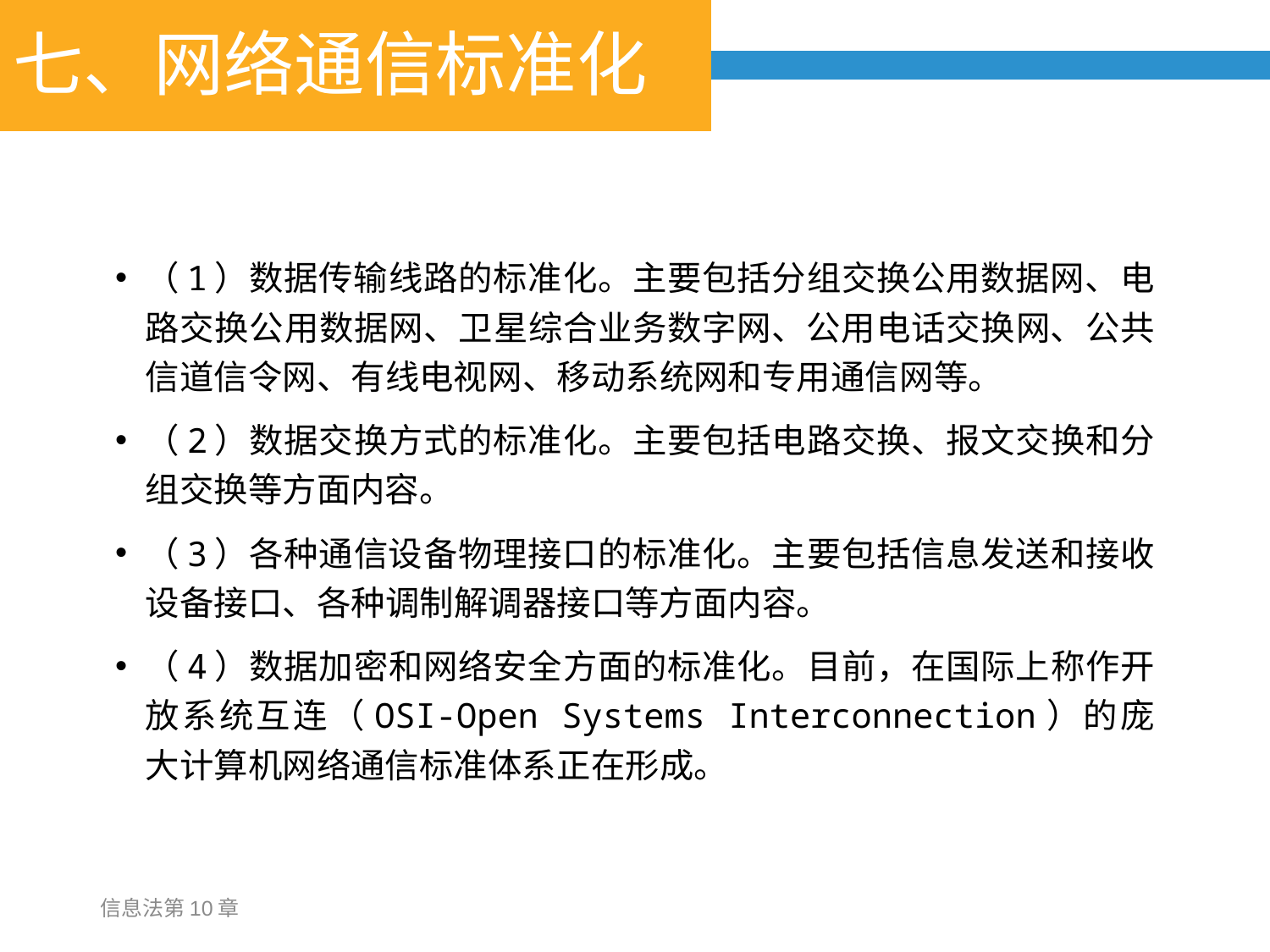

# 七、网络通信标准化
（1）数据传输线路的标准化。主要包括分组交换公用数据网、电路交换公用数据网、卫星综合业务数字网、公用电话交换网、公共信道信令网、有线电视网、移动系统网和专用通信网等。
（2）数据交换方式的标准化。主要包括电路交换、报文交换和分组交换等方面内容。
（3）各种通信设备物理接口的标准化。主要包括信息发送和接收设备接口、各种调制解调器接口等方面内容。
（4）数据加密和网络安全方面的标准化。目前，在国际上称作开放系统互连（OSI-Open Systems Interconnection）的庞大计算机网络通信标准体系正在形成。
信息法第10章